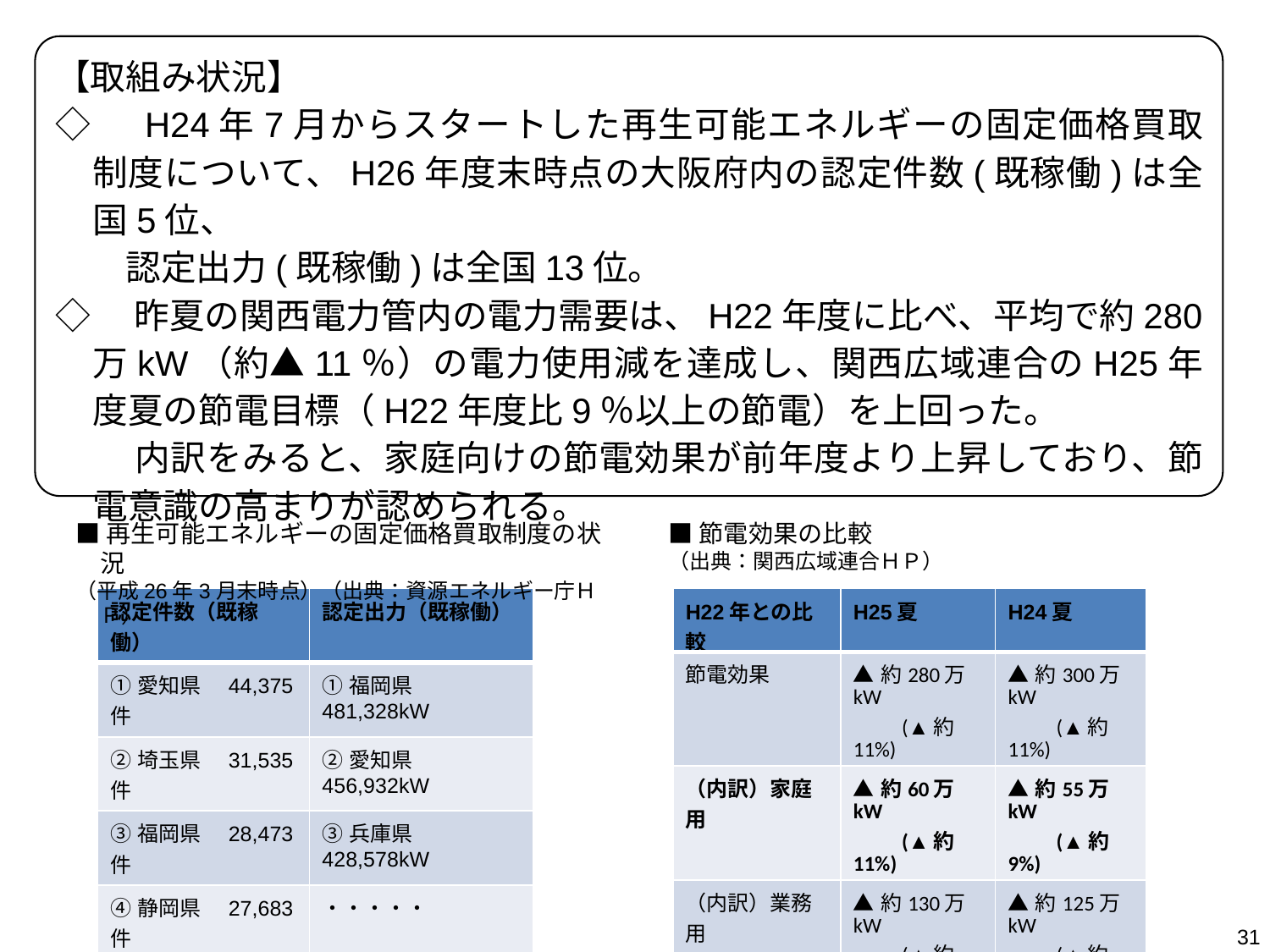

【取組み状況】
◇　H24年7月からスタートした再生可能エネルギーの固定価格買取制度について、H26年度末時点の大阪府内の認定件数(既稼働)は全国5位、
　　認定出力(既稼働)は全国13位。
◇　昨夏の関西電力管内の電力需要は、H22年度に比べ、平均で約280万kW（約▲11％）の電力使用減を達成し、関西広域連合のH25年度夏の節電目標（H22年度比9％以上の節電）を上回った。
　　 内訳をみると、家庭向けの節電効果が前年度より上昇しており、節電意識の高まりが認められる。
■再生可能エネルギーの固定価格買取制度の状況
（平成26年3月末時点）（出典：資源エネルギー庁ＨＰ）
■節電効果の比較
（出典：関西広域連合ＨＰ）
| 認定件数（既稼働） | 認定出力（既稼働） |
| --- | --- |
| ①愛知県　44,375件 | ①福岡県　481,328kW |
| ②埼玉県　31,535件 | ②愛知県　456,932kW |
| ③福岡県　28,473件 | ③兵庫県　428,578kW |
| ④静岡県　27,683件 | ・・・・・ |
| ⑤大阪府　25,317件 | ⑬大阪府　274,243kW |
| H22年との比較 | H25夏 | H24夏 |
| --- | --- | --- |
| 節電効果 | ▲約280万kW 　　(▲約11%) | ▲約300万kW 　　(▲約11%) |
| （内訳）家庭用 | ▲約60万kW 　　(▲約11%) | ▲約55万kW 　　(▲約9%) |
| （内訳）業務用 | ▲約130万kW 　　(▲約12%) | ▲約125万kW 　　(▲約11%) |
| （内訳）産業用 | ▲約90万kW 　　(▲約9%) | ▲約120万kW 　　(▲約12%) |
環農
31